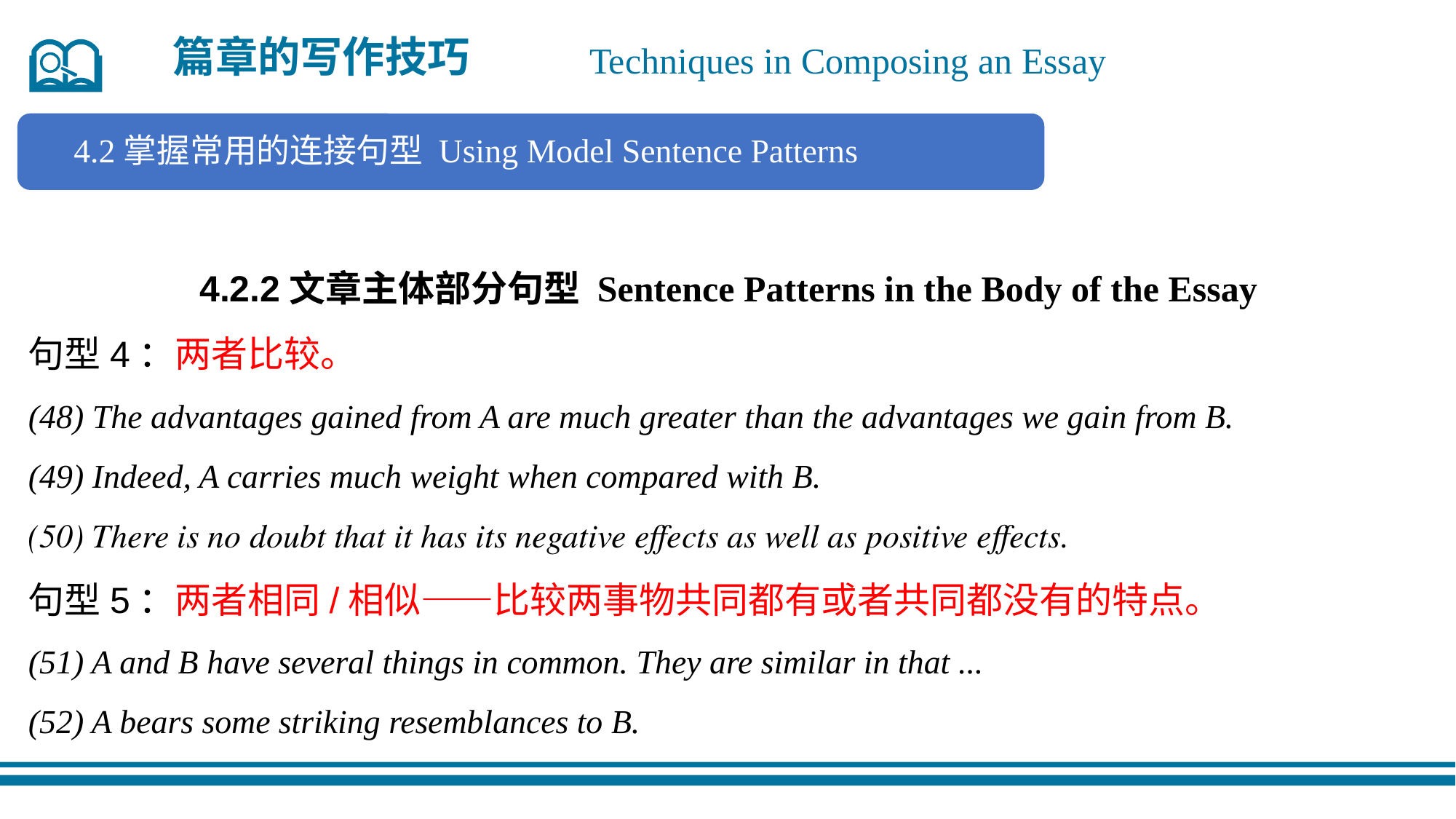

篇章的写作技巧
Techniques in Composing an Essay
4.2掌握常用的连接句型 Using Model Sentence Patterns

4.2.2文章主体部分句型 Sentence Patterns in the Body of the Essay
句型4：两者比较。
(48) The advantages gained from A are much greater than the advantages we gain from B.
(49) Indeed, A carries much weight when compared with B.
(50) There is no doubt that it has its negative effects as well as positive effects.
句型5：两者相同/相似——比较两事物共同都有或者共同都没有的特点。
(51) A and B have several things in common. They are similar in that ...
(52) A bears some striking resemblances to B.